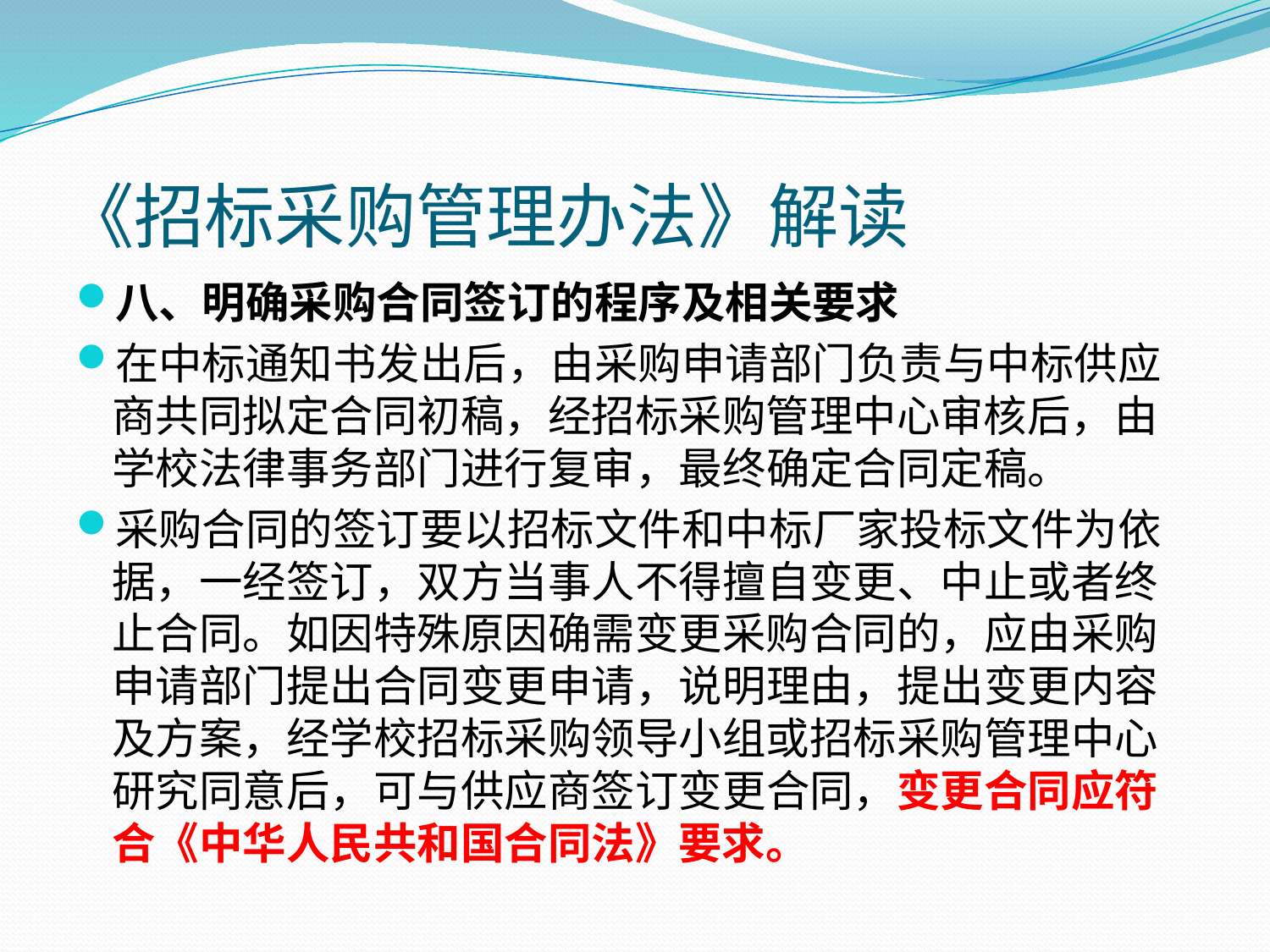

# 《招标采购管理办法》解读
八、明确采购合同签订的程序及相关要求
在中标通知书发出后，由采购申请部门负责与中标供应商共同拟定合同初稿，经招标采购管理中心审核后，由学校法律事务部门进行复审，最终确定合同定稿。
采购合同的签订要以招标文件和中标厂家投标文件为依据，一经签订，双方当事人不得擅自变更、中止或者终止合同。如因特殊原因确需变更采购合同的，应由采购申请部门提出合同变更申请，说明理由，提出变更内容及方案，经学校招标采购领导小组或招标采购管理中心研究同意后，可与供应商签订变更合同，变更合同应符合《中华人民共和国合同法》要求。